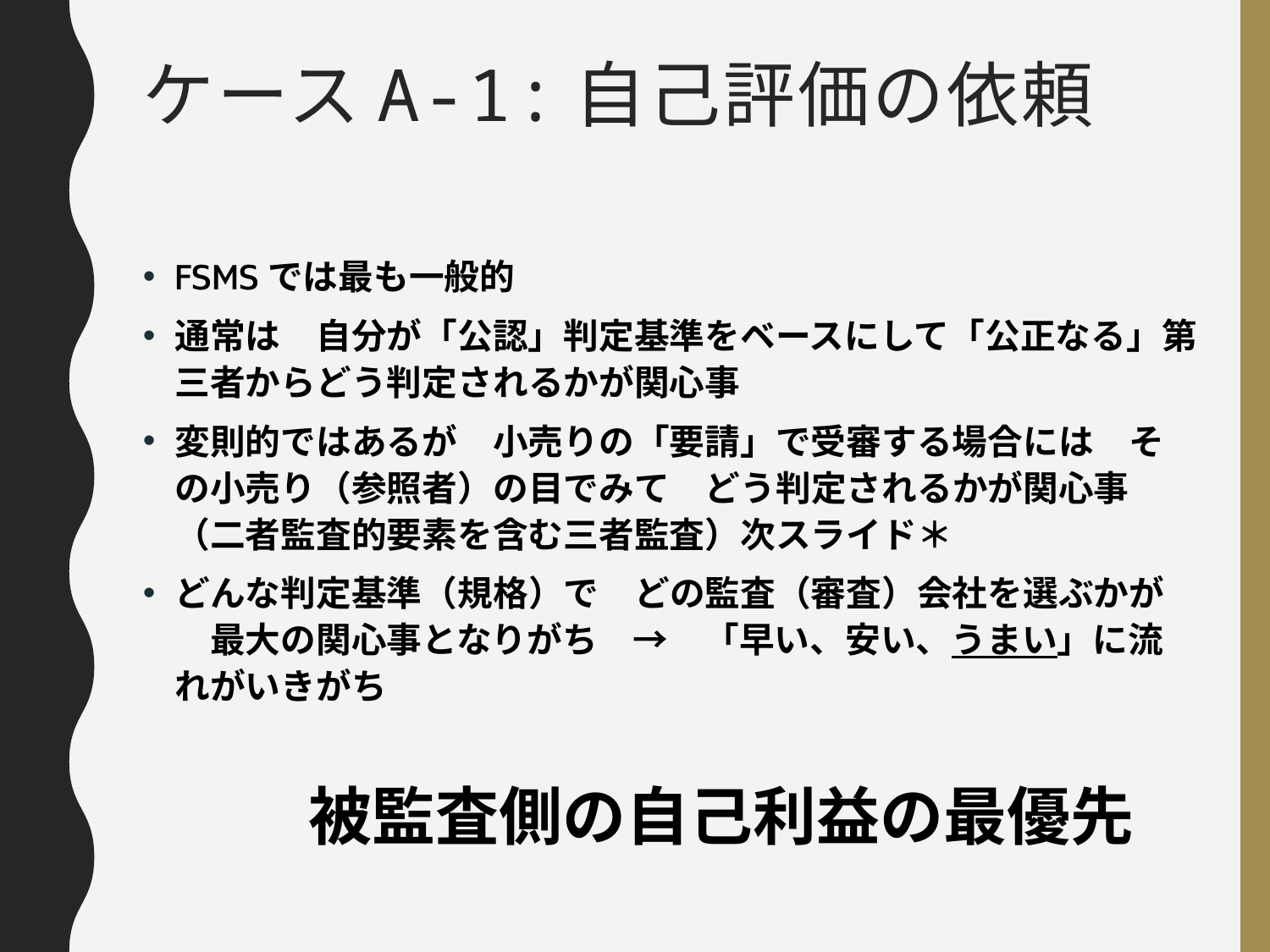

# ケースA-1:自己評価の依頼
FSMSでは最も一般的
通常は　自分が「公認」判定基準をベースにして「公正なる」第三者からどう判定されるかが関心事
変則的ではあるが　小売りの「要請」で受審する場合には　その小売り（参照者）の目でみて　どう判定されるかが関心事（二者監査的要素を含む三者監査）次スライド＊
どんな判定基準（規格）で　どの監査（審査）会社を選ぶかが　最大の関心事となりがち　→　「早い、安い、うまい」に流れがいきがち
被監査側の自己利益の最優先